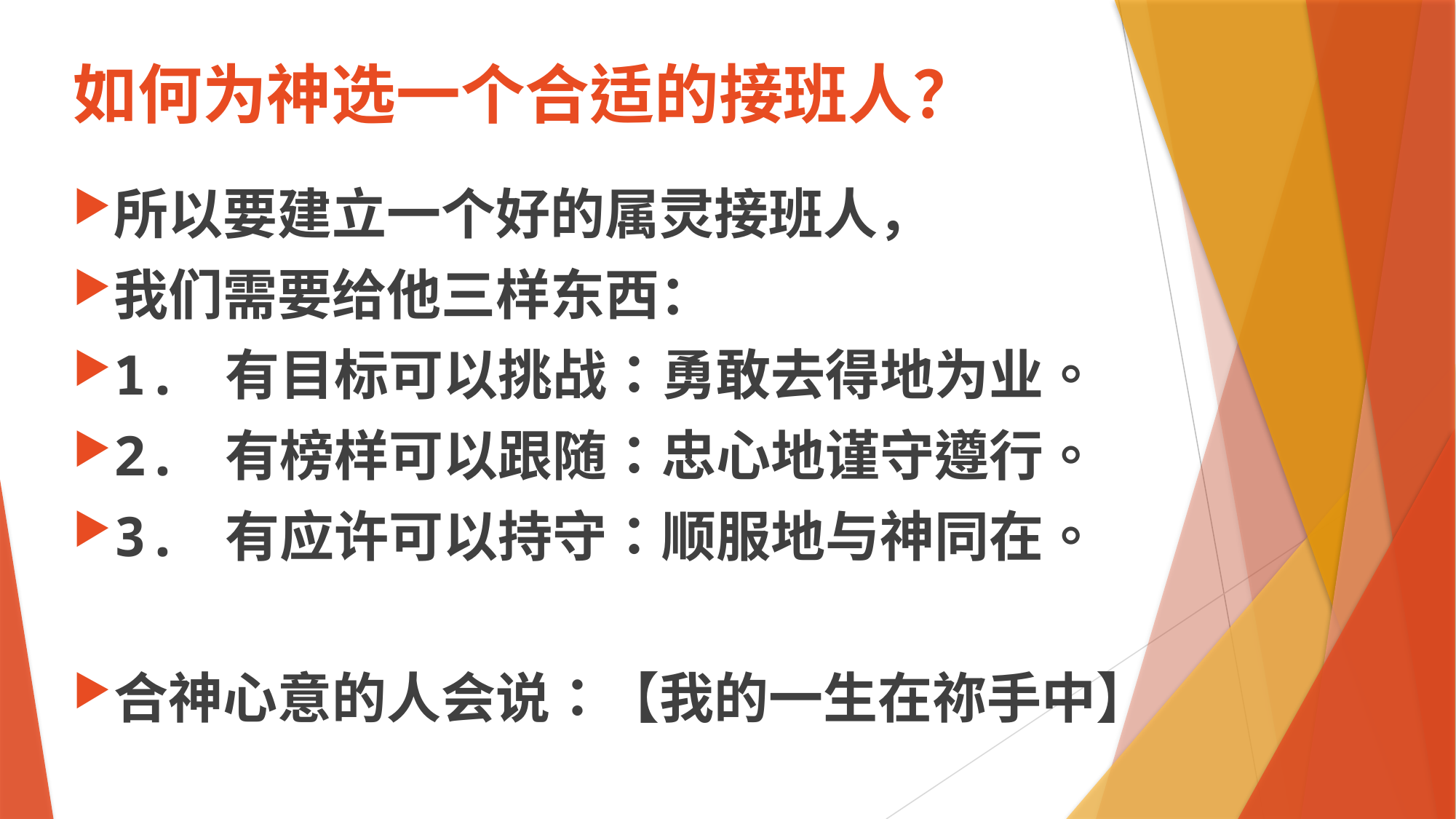

# 如何为神选一个合适的接班人？
所以要建立一个好的属灵接班人，
我们需要给他三样东西：
1. 有目标可以挑战：勇敢去得地为业。
2. 有榜样可以跟随：忠心地谨守遵行。
3. 有应许可以持守：顺服地与神同在。

合神心意的人会说：【我的一生在祢手中】